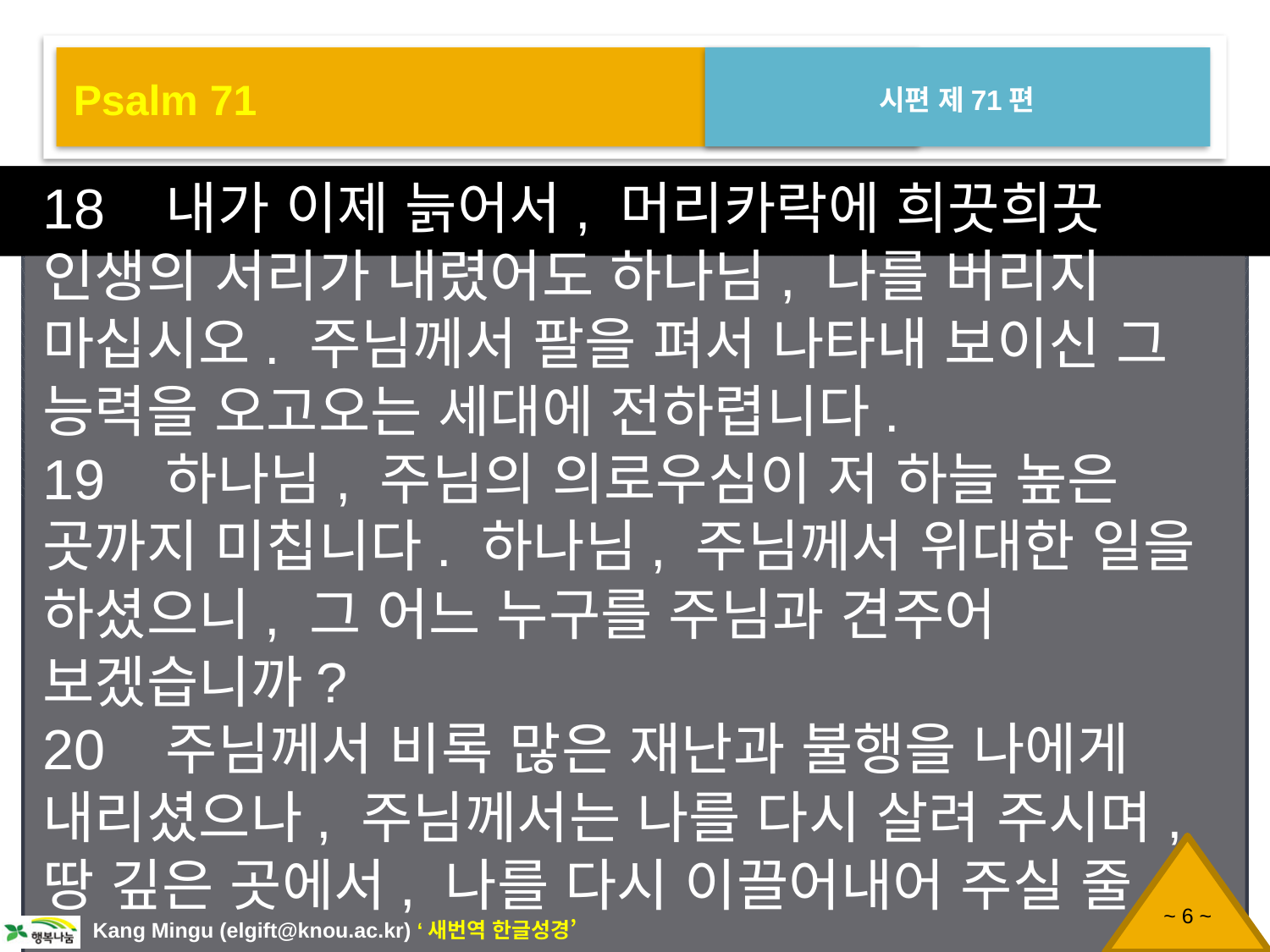

Psalm 71
시편 제71편
18   내가 이제 늙어서, 머리카락에 희끗희끗 인생의 서리가 내렸어도 하나님, 나를 버리지 마십시오. 주님께서 팔을 펴서 나타내 보이신 그 능력을 오고오는 세대에 전하렵니다.
19   하나님, 주님의 의로우심이 저 하늘 높은 곳까지 미칩니다. 하나님, 주님께서 위대한 일을 하셨으니, 그 어느 누구를 주님과 견주어 보겠습니까?
20   주님께서 비록 많은 재난과 불행을 나에게 내리셨으나, 주님께서는 나를 다시 살려 주시며, 땅 깊은 곳에서, 나를 다시 이끌어내어 주실 줄